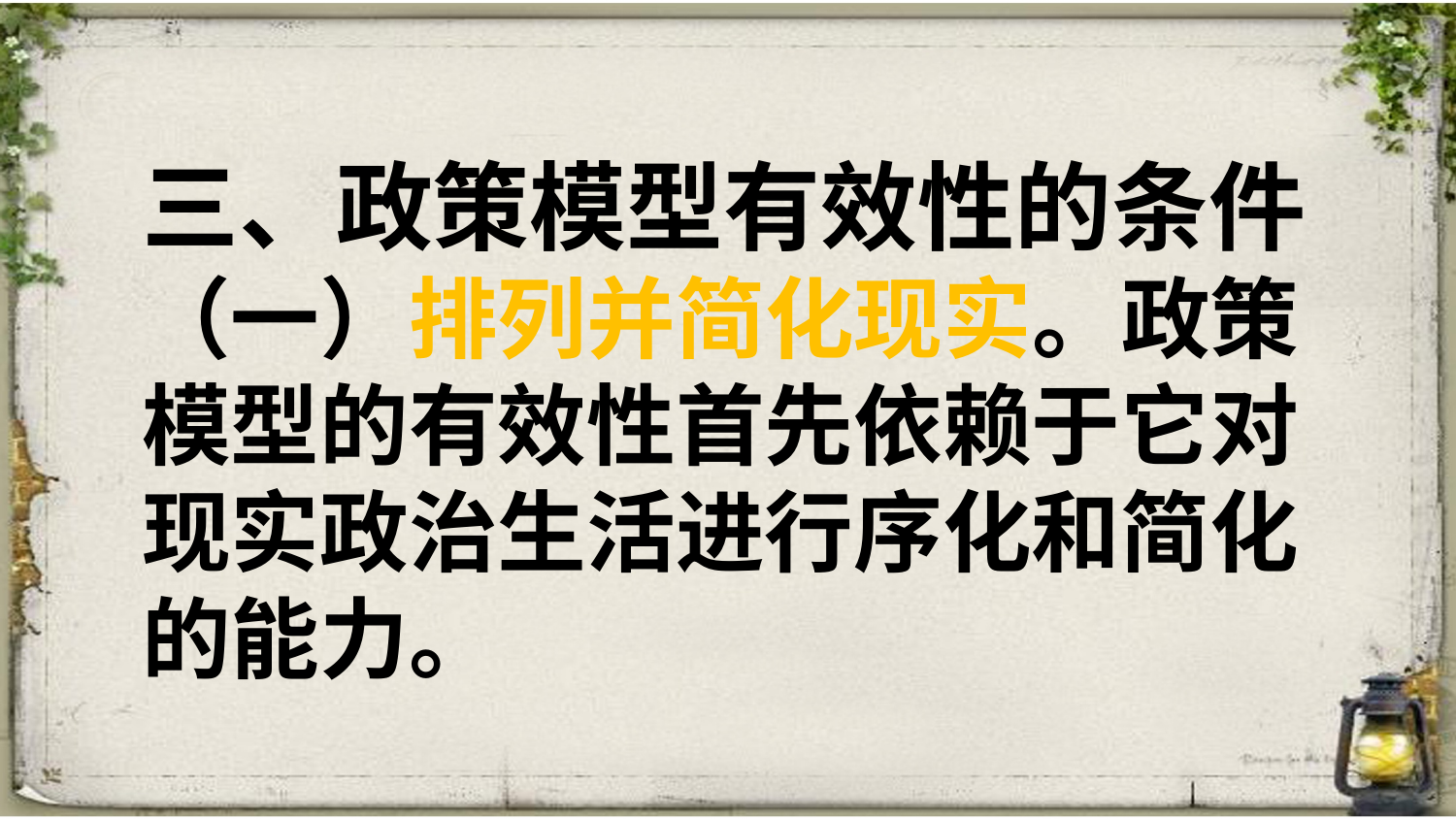

三、政策模型有效性的条件
（一）排列并简化现实。政策模型的有效性首先依赖于它对现实政治生活进行序化和简化的能力。